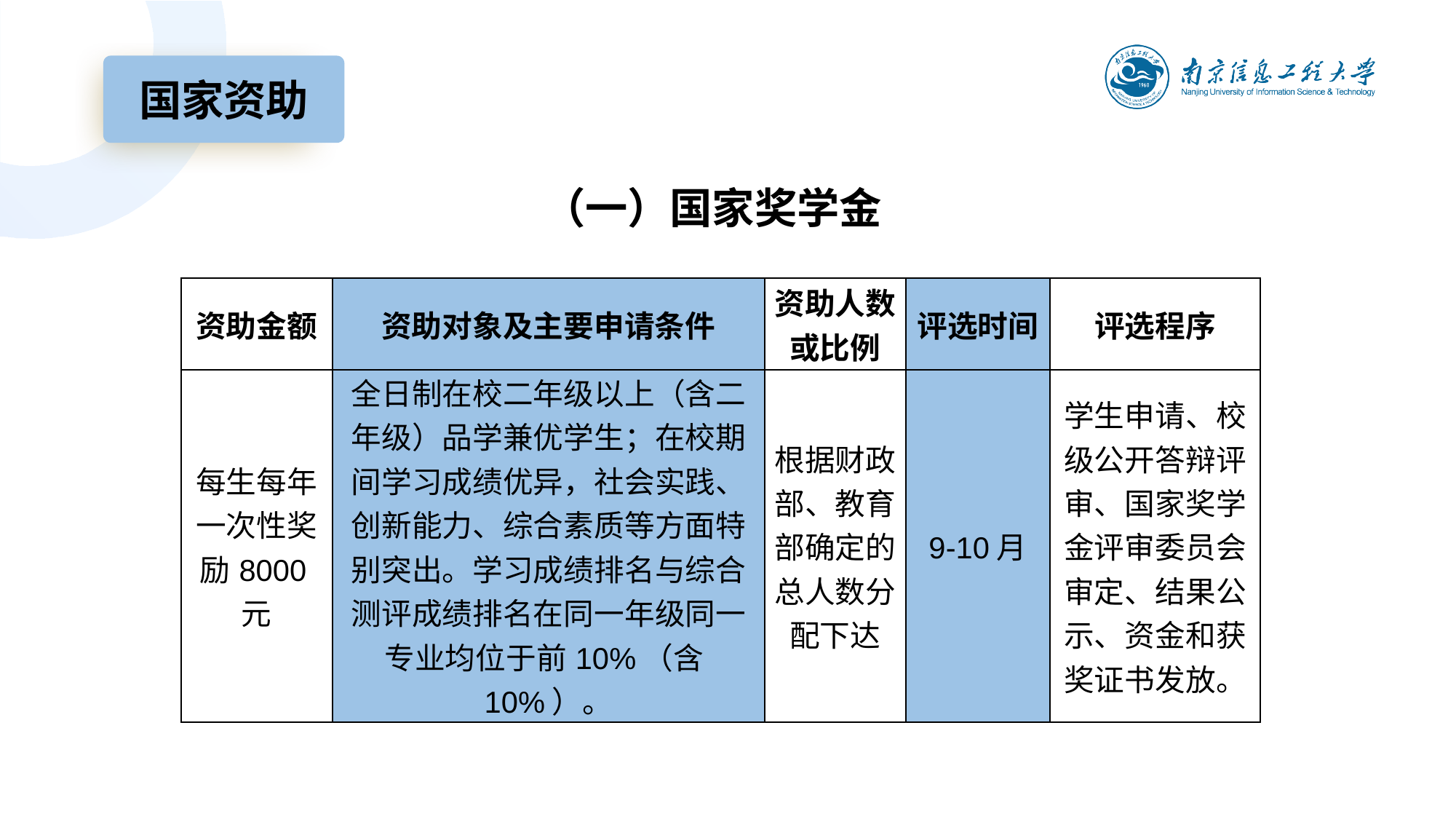

国家资助
# （一）国家奖学金
| 资助金额 | 资助对象及主要申请条件 | 资助人数或比例 | 评选时间 | 评选程序 |
| --- | --- | --- | --- | --- |
| 每生每年一次性奖励8000元 | 全日制在校二年级以上（含二年级）品学兼优学生；在校期间学习成绩优异，社会实践、创新能力、综合素质等方面特别突出。学习成绩排名与综合测评成绩排名在同一年级同一专业均位于前10%（含10%）。 | 根据财政部、教育部确定的总人数分配下达 | 9-10月 | 学生申请、校级公开答辩评审、国家奖学金评审委员会审定、结果公示、资金和获奖证书发放。 |